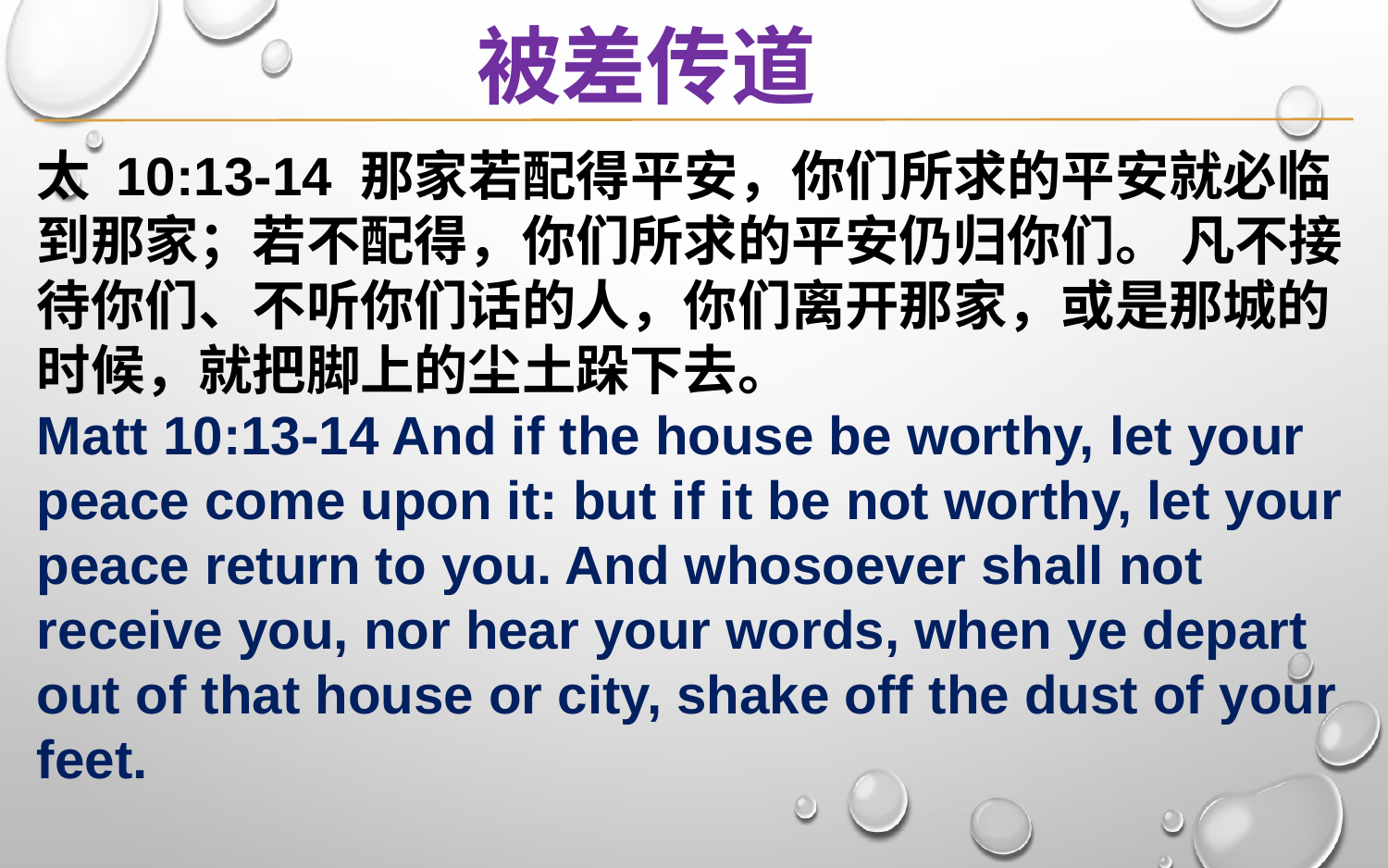

被差传道
太 10:13-14 那家若配得平安，你们所求的平安就必临到那家；若不配得，你们所求的平安仍归你们。 凡不接待你们、不听你们话的人，你们离开那家，或是那城的时候，就把脚上的尘土跺下去。
Matt 10:13-14 And if the house be worthy, let your peace come upon it: but if it be not worthy, let your peace return to you. And whosoever shall not receive you, nor hear your words, when ye depart out of that house or city, shake off the dust of your feet.